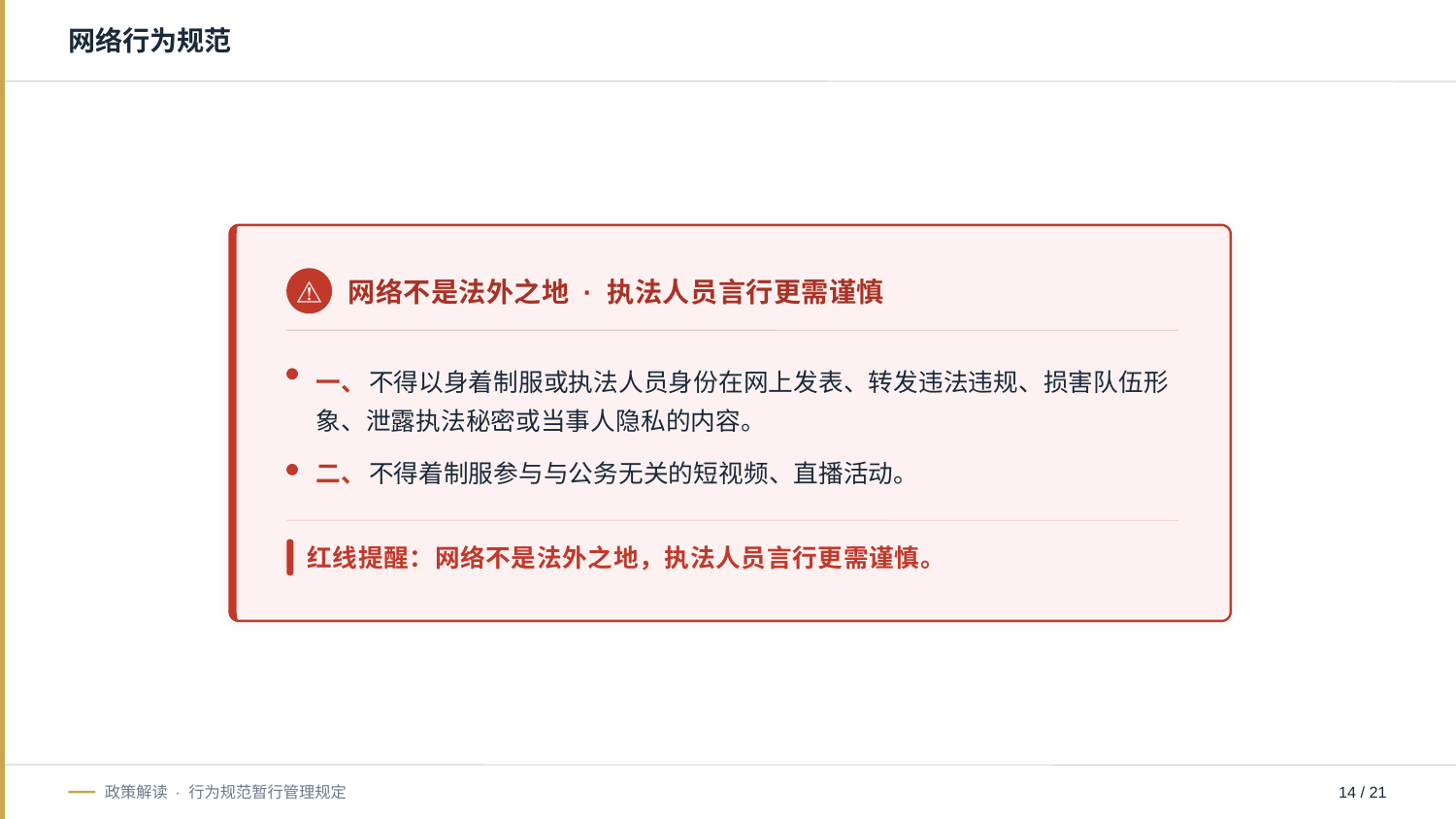

网络行为规范

⚠

网络不是法外之地 · 执法人员言行更需谨慎
一、 不得以身着制服或执法人员身份在网上发表、转发违法违规、损害队伍形象、泄露执法秘密或当事人隐私的内容。

二、 不得着制服参与与公务无关的短视频、直播活动。

红线提醒：网络不是法外之地，执法人员言行更需谨慎。

政策解读 · 行为规范暂行管理规定
14 / 21